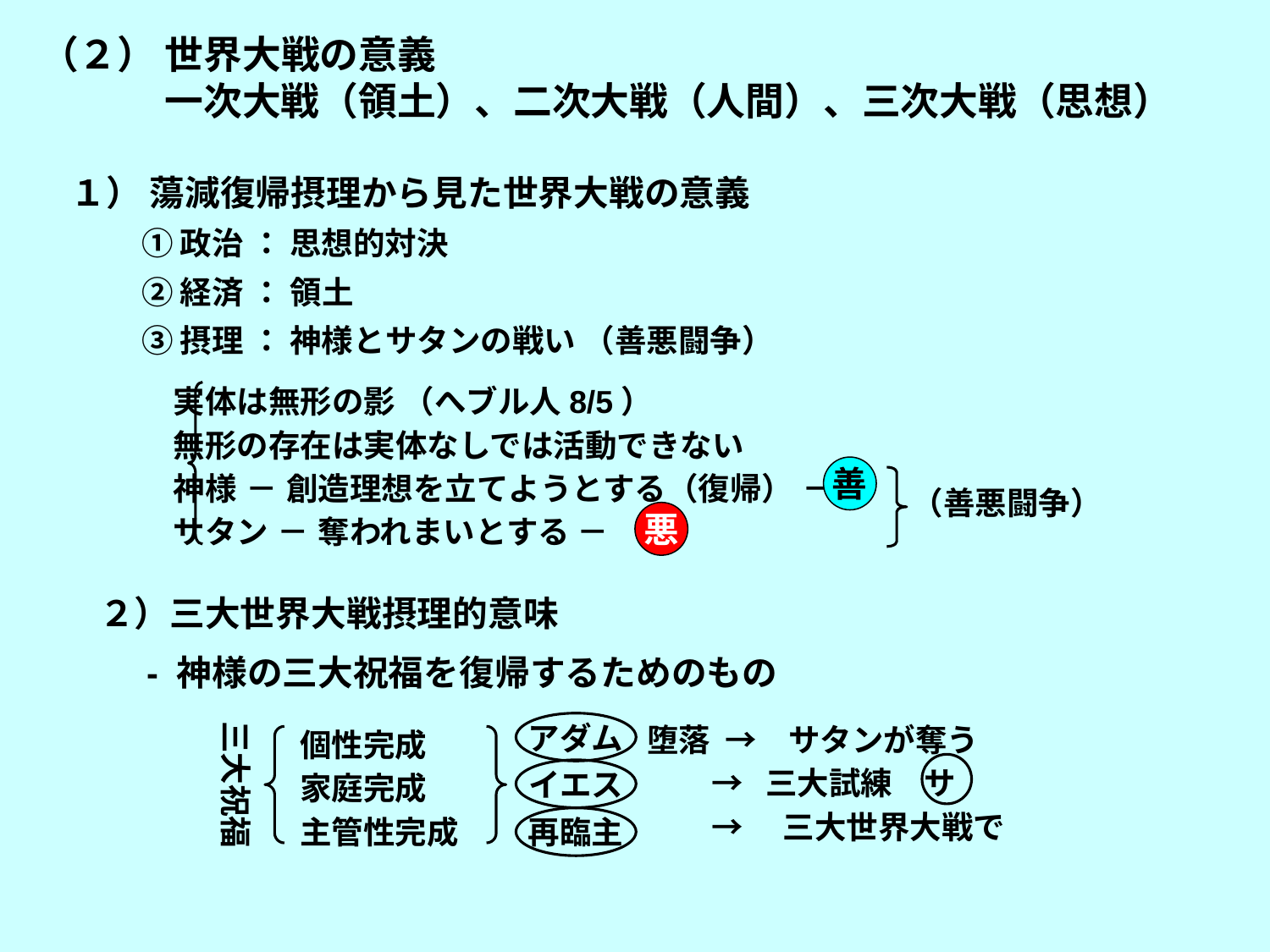

（２） 世界大戦の意義
             一次大戦（領土）、二次大戦（人間）、三次大戦（思想）
１） 蕩減復帰摂理から見た世界大戦の意義
　 　① 政治 ： 思想的対決
　 　② 経済 ： 領土
　 　③ 摂理 ： 神様とサタンの戦い （善悪闘争）
実体は無形の影 （へブル人8/5）
無形の存在は実体なしでは活動できない
神様 － 創造理想を立てようとする（復帰） －
サタン － 奪われまいとする －

善

（善悪闘争）
悪
２）三大世界大戦摂理的意味
    - 神様の三大祝福を復帰するためのもの
堕落  →　サタンが奪う
         →  三大試練　サ
         →　三大世界大戦で
アダム
個性完成
家庭完成
主管性完成
三大祝福

イエス
再臨主